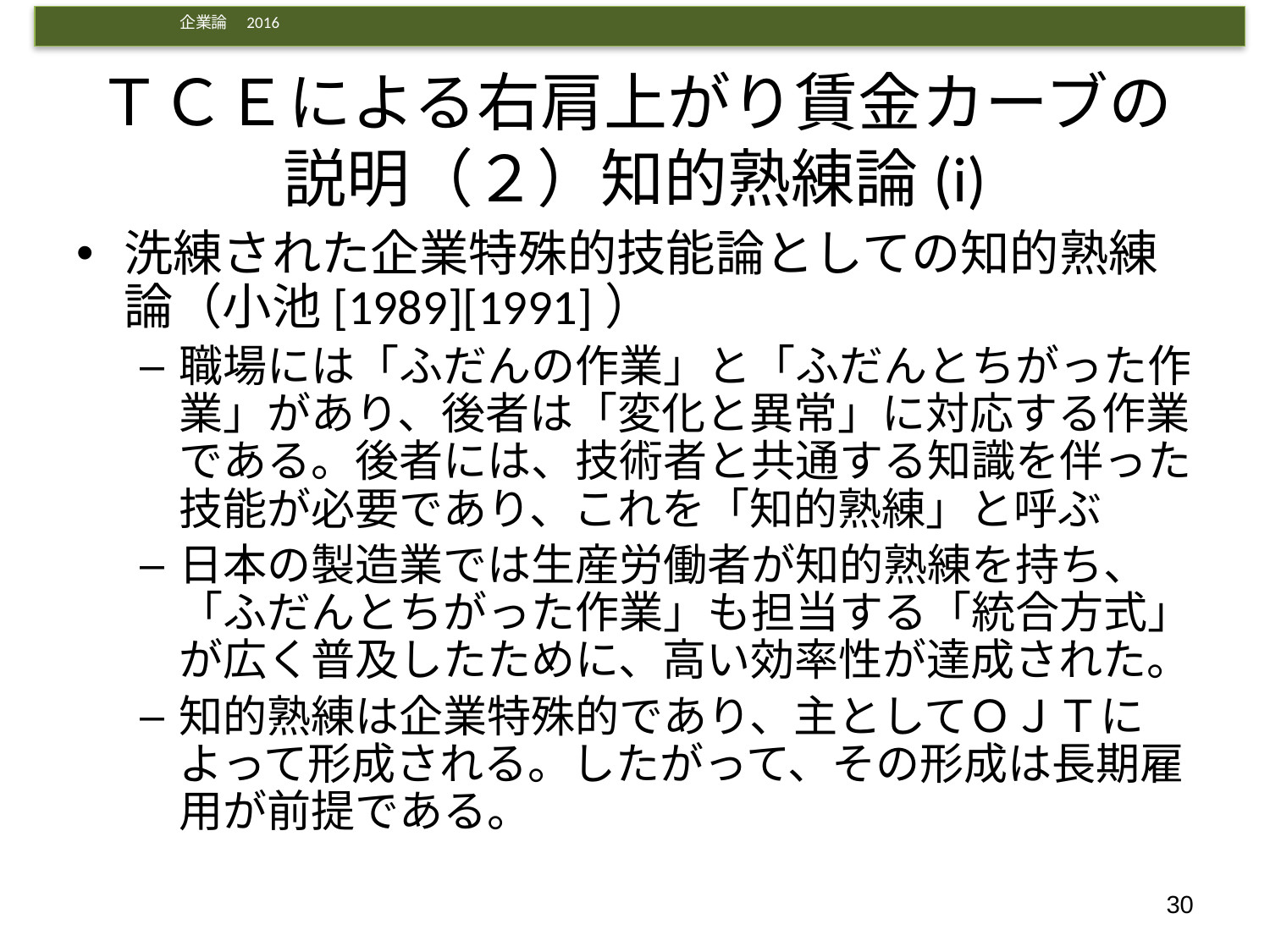

# ＴＣＥによる右肩上がり賃金カーブの説明（２）知的熟練論(i)
洗練された企業特殊的技能論としての知的熟練論（小池[1989][1991]）
職場には「ふだんの作業」と「ふだんとちがった作業」があり、後者は「変化と異常」に対応する作業である。後者には、技術者と共通する知識を伴った技能が必要であり、これを「知的熟練」と呼ぶ
日本の製造業では生産労働者が知的熟練を持ち、「ふだんとちがった作業」も担当する「統合方式」が広く普及したために、高い効率性が達成された。
知的熟練は企業特殊的であり、主としてＯＪＴによって形成される。したがって、その形成は長期雇用が前提である。
30